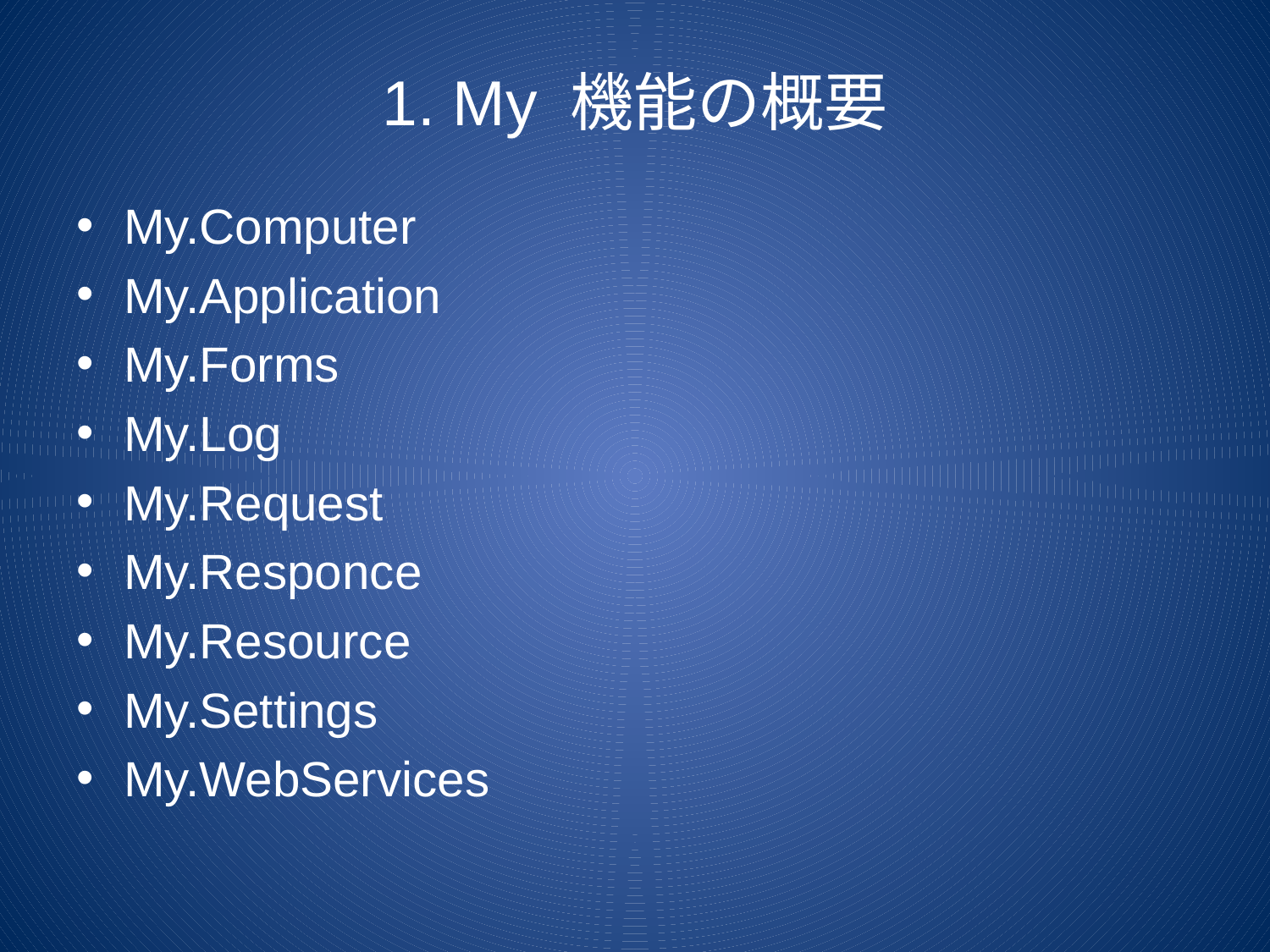

# 1. My 機能の概要
My.Computer
My.Application
My.Forms
My.Log
My.Request
My.Responce
My.Resource
My.Settings
My.WebServices